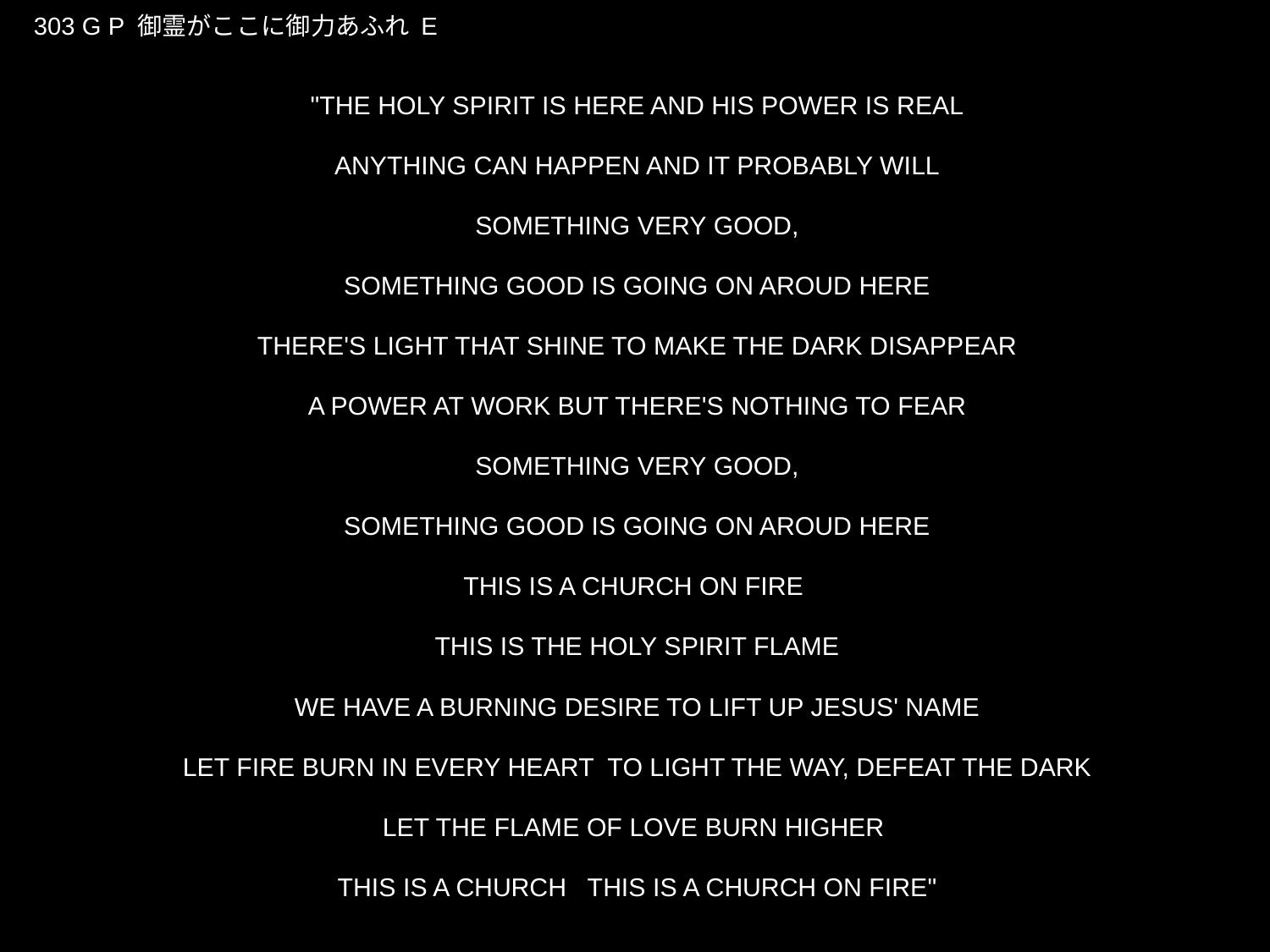

みたまがここにみちからあふれ
★P
303 G P 御霊がここに御力あふれ E
★３
"THE HOLY SPIRIT IS HERE AND HIS POWER IS REAL
ANYTHING CAN HAPPEN AND IT PROBABLY WILL
SOMETHING VERY GOOD,
SOMETHING GOOD IS GOING ON AROUD HERE
THERE'S LIGHT THAT SHINE TO MAKE THE DARK DISAPPEAR
A POWER AT WORK BUT THERE'S NOTHING TO FEAR
SOMETHING VERY GOOD,
SOMETHING GOOD IS GOING ON AROUD HERE
THIS IS A CHURCH ON FIRE
THIS IS THE HOLY SPIRIT FLAME
WE HAVE A BURNING DESIRE TO LIFT UP JESUS' NAME
LET FIRE BURN IN EVERY HEART  TO LIGHT THE WAY, DEFEAT THE DARK
LET THE FLAME OF LOVE BURN HIGHER
THIS IS A CHURCH   THIS IS A CHURCH ON FIRE"